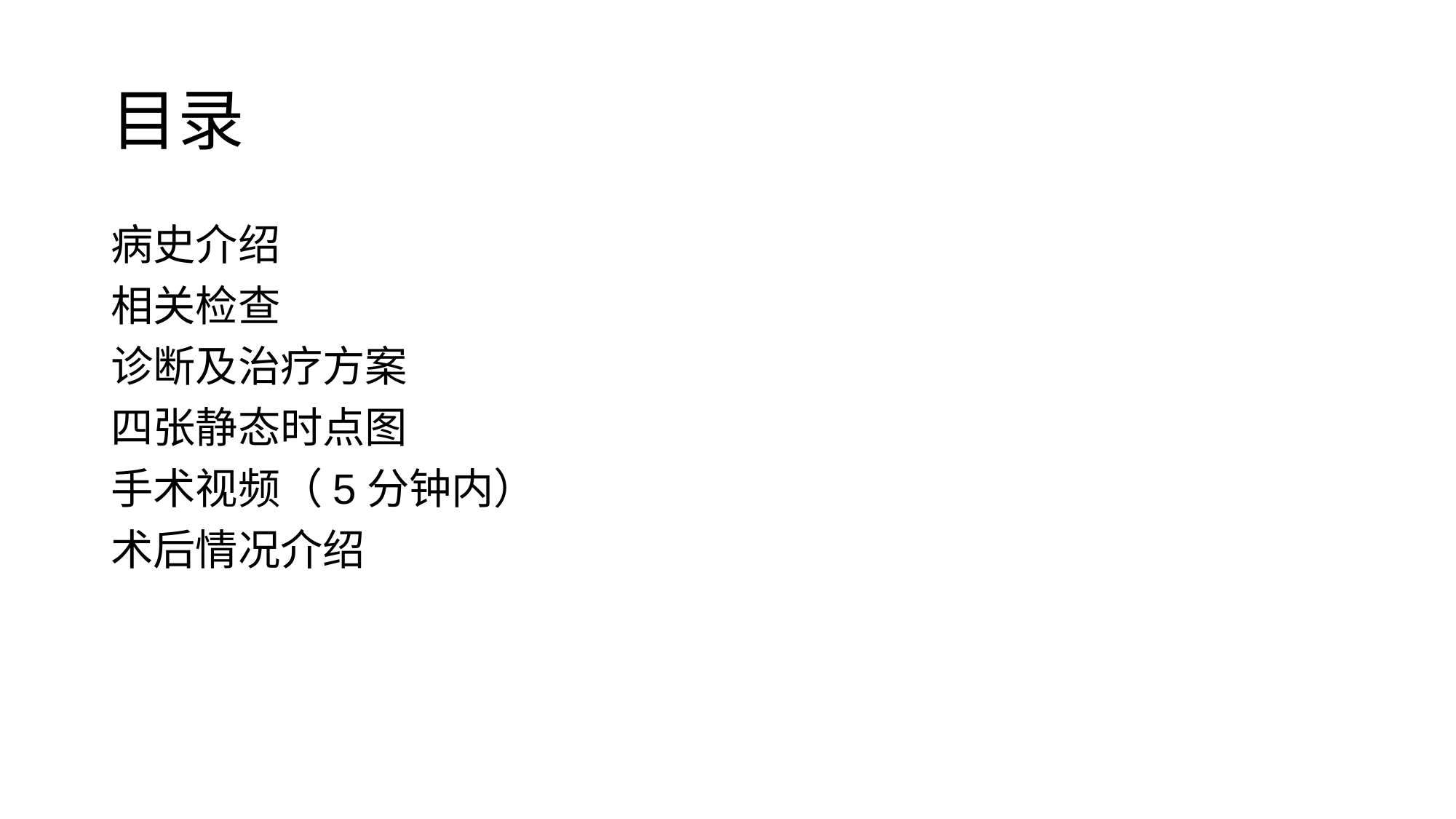

# 目录
病史介绍
相关检查
诊断及治疗方案
四张静态时点图
手术视频（5分钟内）
术后情况介绍